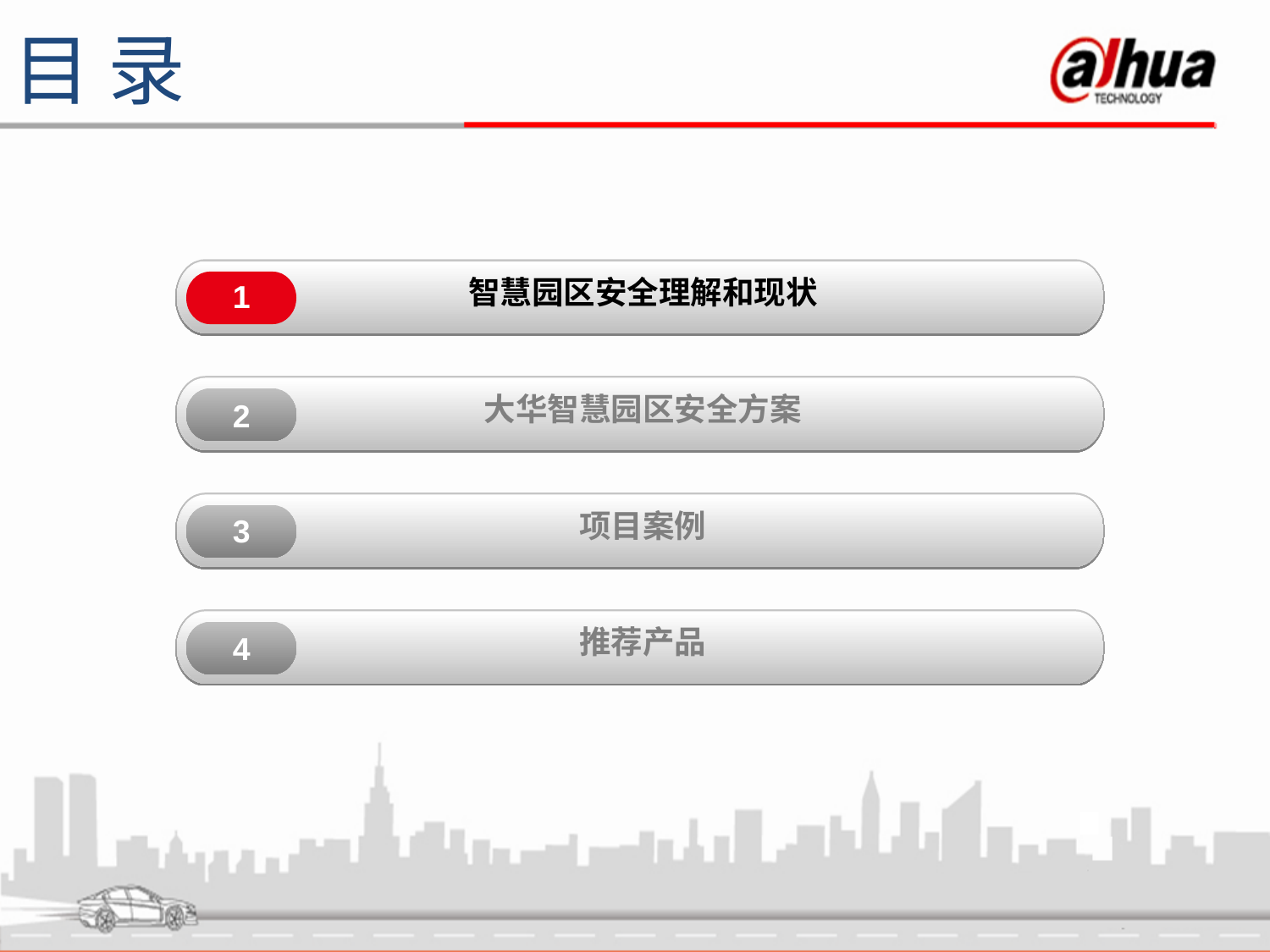

目 录
智慧园区安全理解和现状

1

大华智慧园区安全方案

2
项目案例

3
推荐产品

4